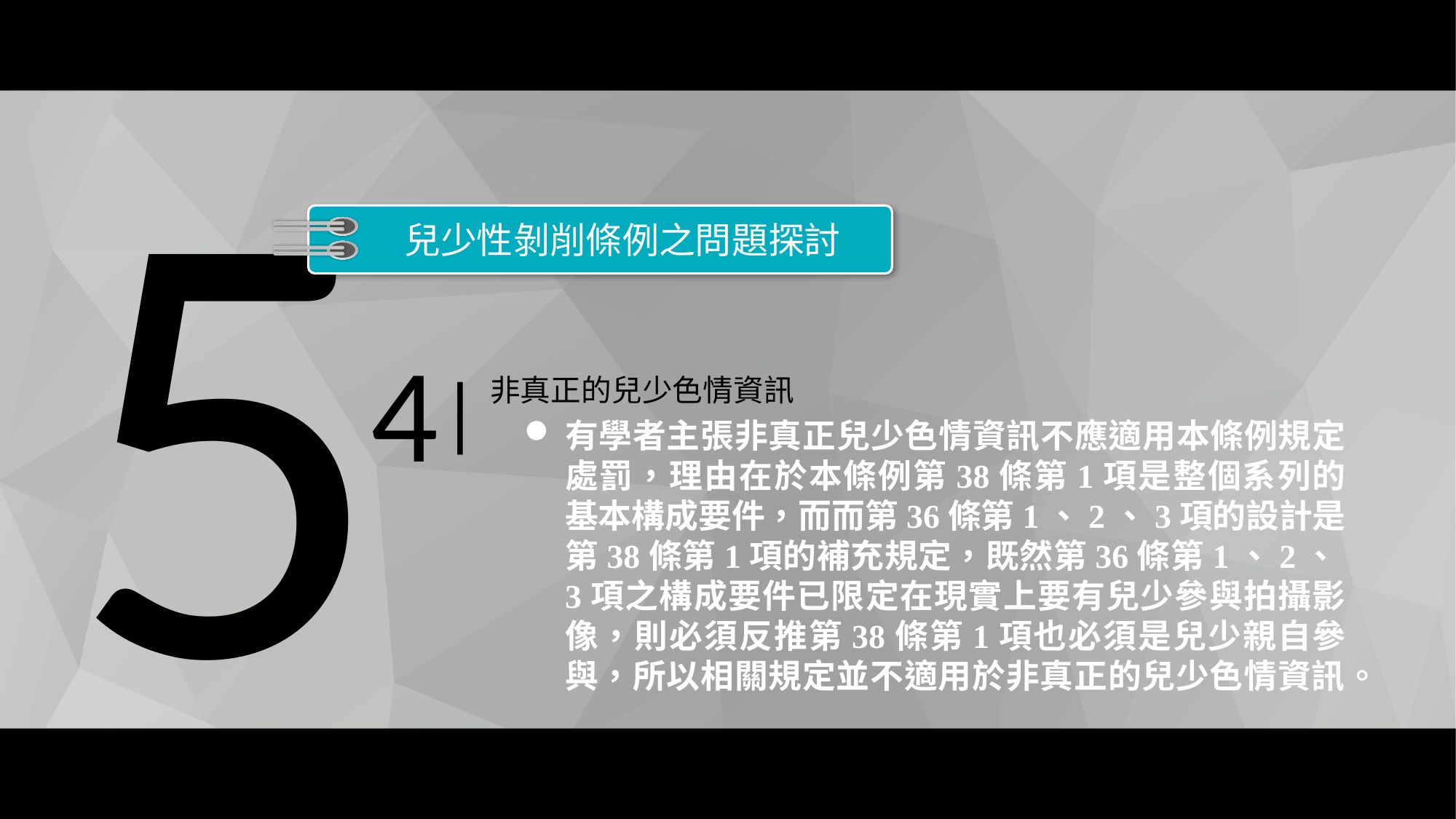

5

兒少性剝削條例之問題探討
4
|
非真正的兒少色情資訊
有學者主張非真正兒少色情資訊不應適用本條例規定處罰，理由在於本條例第38條第1項是整個系列的基本構成要件，而而第36條第1、2、3項的設計是第38條第1項的補充規定，既然第36條第1、2、3項之構成要件已限定在現實上要有兒少參與拍攝影像，則必須反推第38條第1項也必須是兒少親自參與，所以相關規定並不適用於非真正的兒少色情資訊。